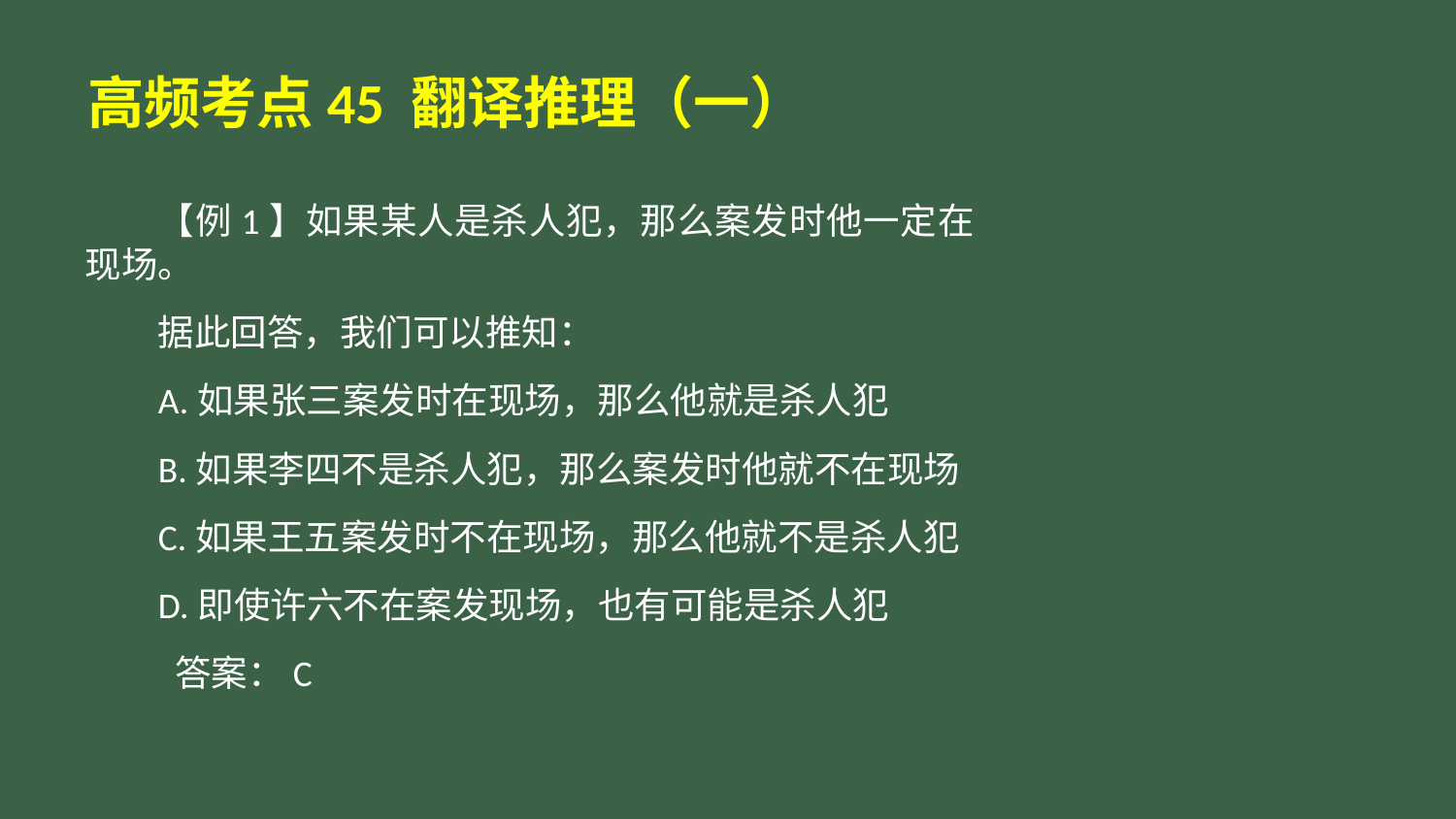

# 高频考点45 翻译推理（一）
【例1】如果某人是杀人犯，那么案发时他一定在现场。
据此回答，我们可以推知：
A.如果张三案发时在现场，那么他就是杀人犯
B.如果李四不是杀人犯，那么案发时他就不在现场
C.如果王五案发时不在现场，那么他就不是杀人犯
D.即使许六不在案发现场，也有可能是杀人犯
 答案：C